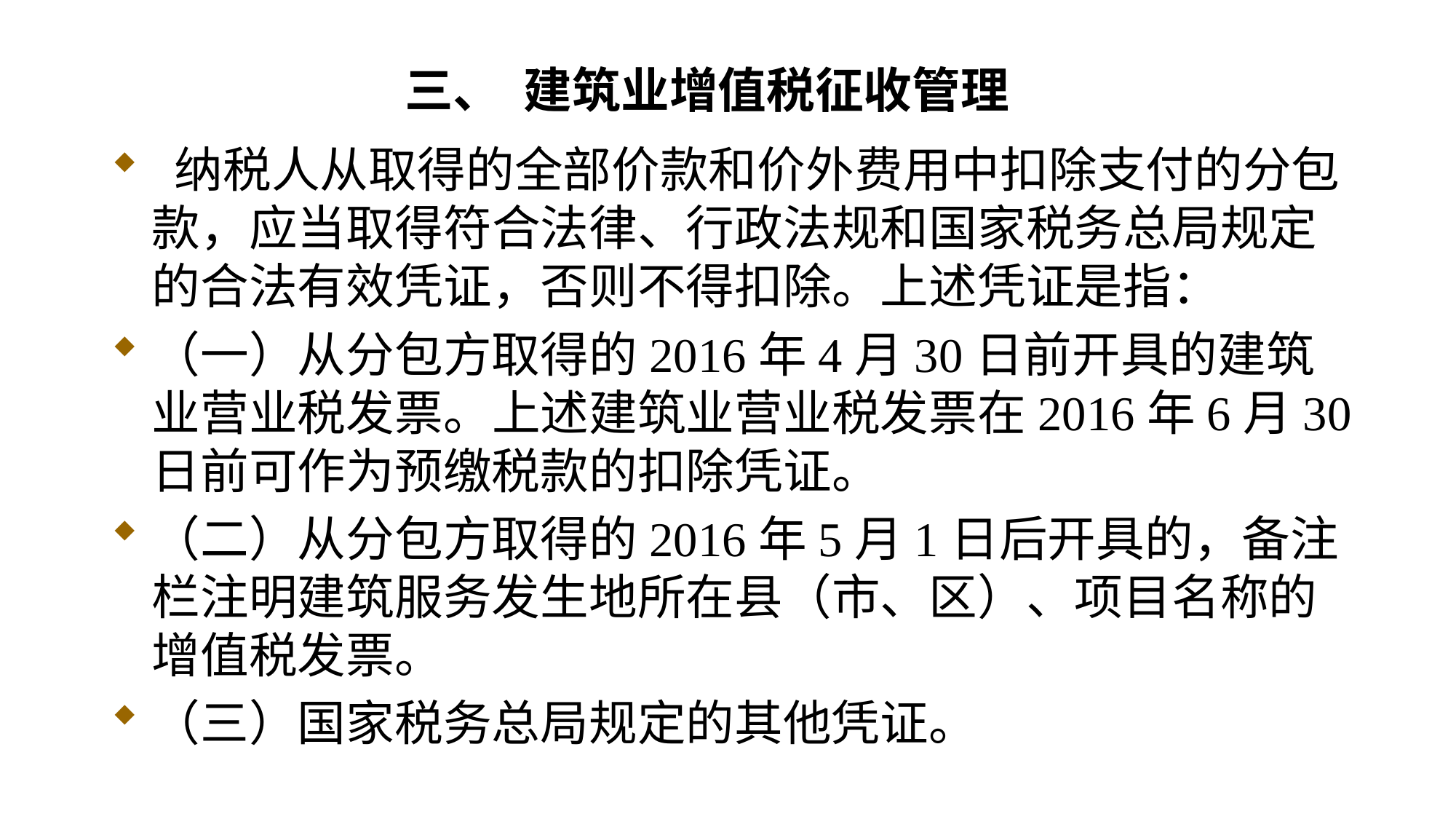

# 三、  建筑业增值税征收管理
 纳税人从取得的全部价款和价外费用中扣除支付的分包款，应当取得符合法律、行政法规和国家税务总局规定的合法有效凭证，否则不得扣除。上述凭证是指：
（一）从分包方取得的2016年4月30日前开具的建筑业营业税发票。上述建筑业营业税发票在2016年6月30日前可作为预缴税款的扣除凭证。
（二）从分包方取得的2016年5月1日后开具的，备注栏注明建筑服务发生地所在县（市、区）、项目名称的增值税发票。
（三）国家税务总局规定的其他凭证。